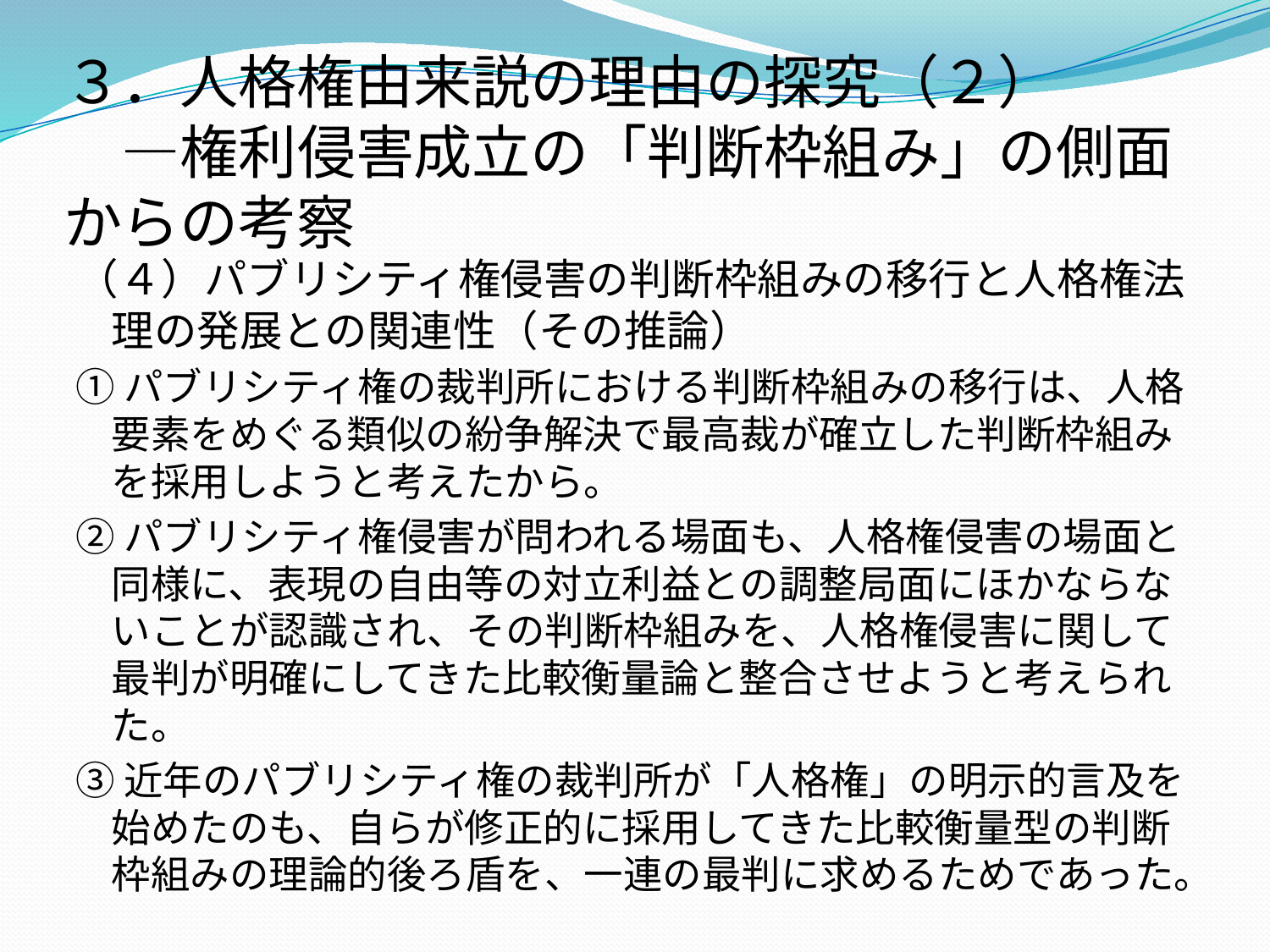

# ３．人格権由来説の理由の探究（２） 　―権利侵害成立の「判断枠組み」の側面からの考察
（４）パブリシティ権侵害の判断枠組みの移行と人格権法理の発展との関連性（その推論）
①パブリシティ権の裁判所における判断枠組みの移行は、人格要素をめぐる類似の紛争解決で最高裁が確立した判断枠組みを採用しようと考えたから。
②パブリシティ権侵害が問われる場面も、人格権侵害の場面と同様に、表現の自由等の対立利益との調整局面にほかならないことが認識され、その判断枠組みを、人格権侵害に関して最判が明確にしてきた比較衡量論と整合させようと考えられた。
③近年のパブリシティ権の裁判所が「人格権」の明示的言及を始めたのも、自らが修正的に採用してきた比較衡量型の判断枠組みの理論的後ろ盾を、一連の最判に求めるためであった。